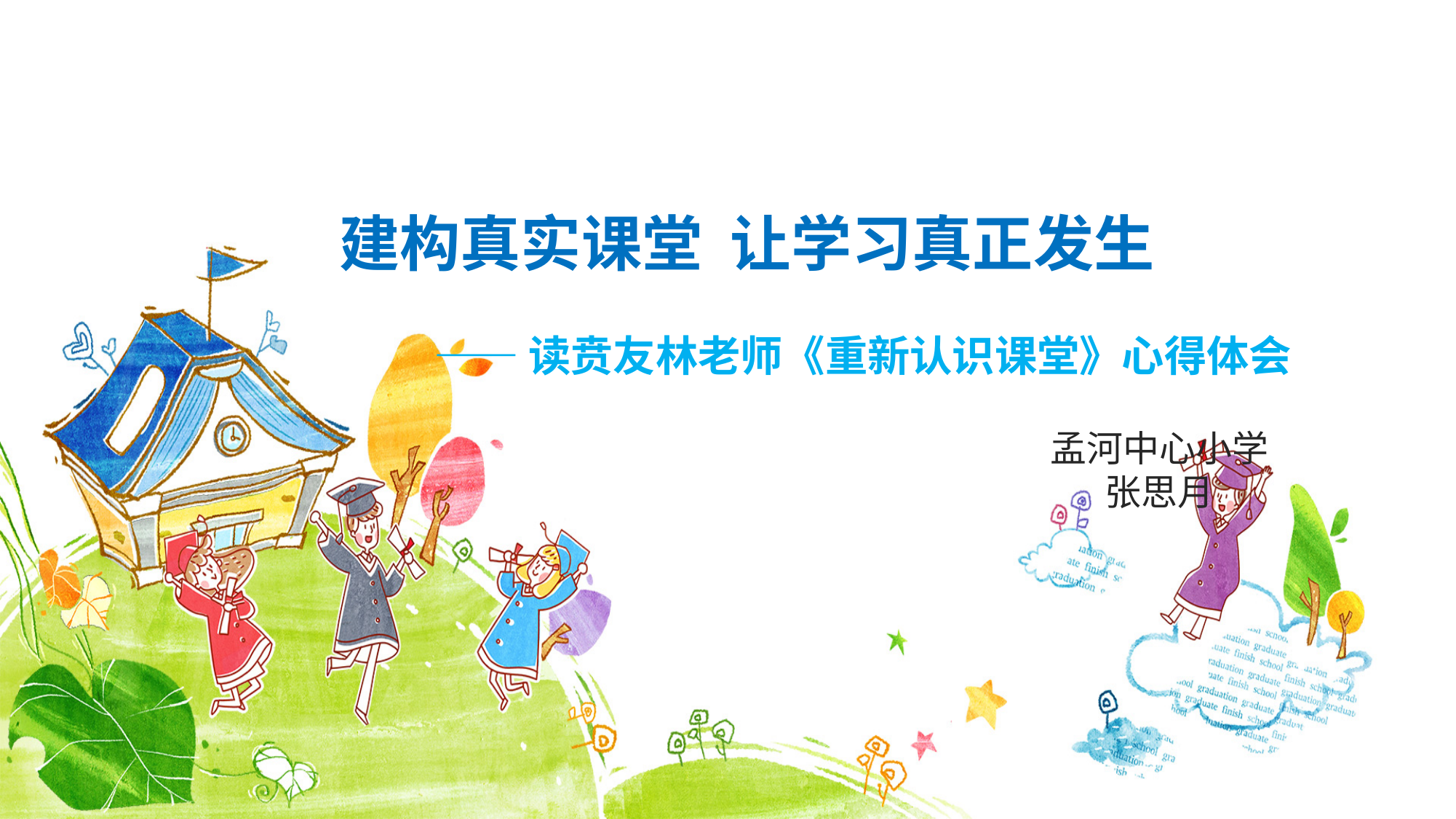

建构真实课堂  让学习真正发生

                        ——读贲友林老师《重新认识课堂》心得体会
孟河中心小学
张思月